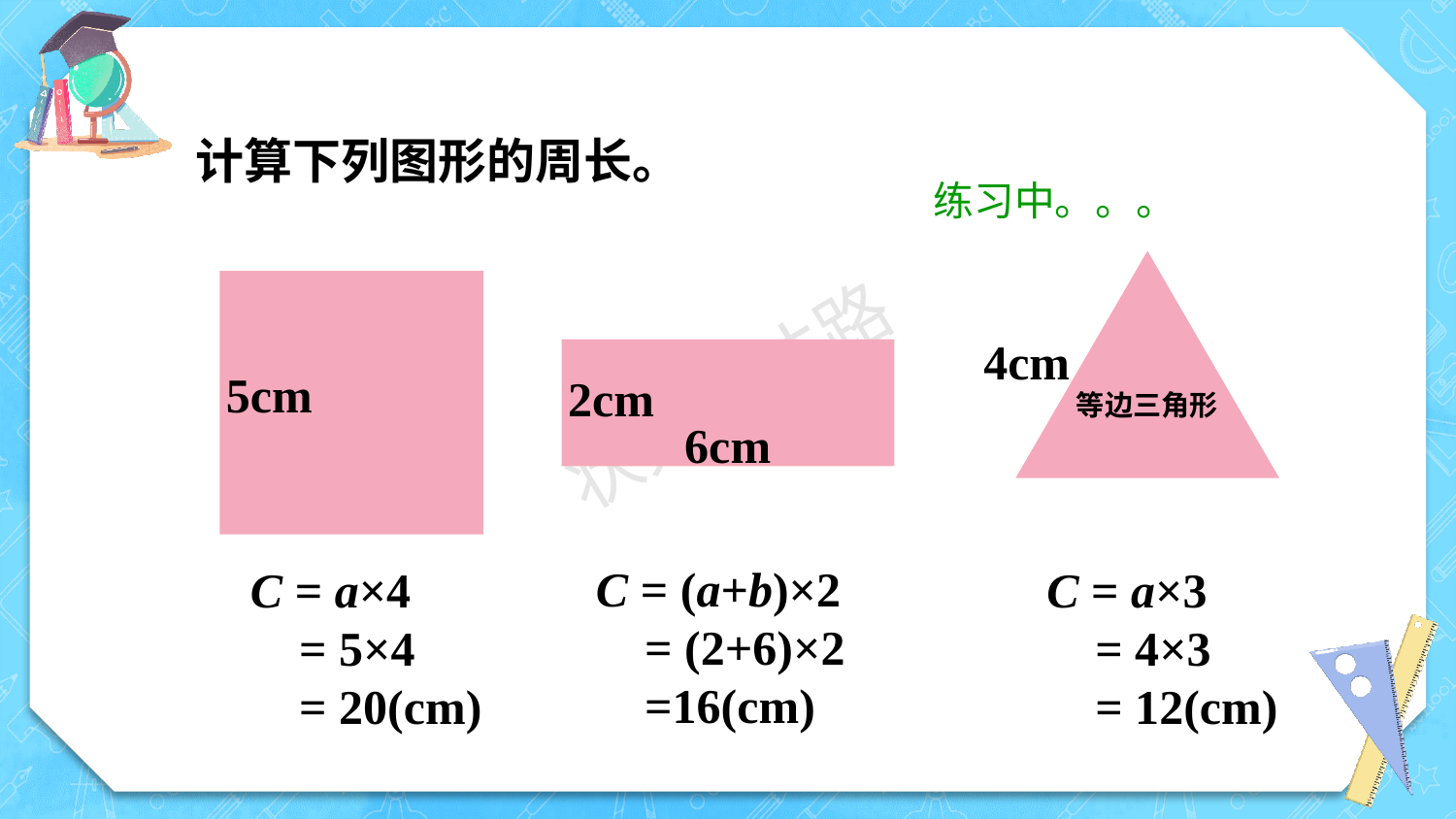

计算下列图形的周长。
练习中。。。

4cm

5cm
2cm
等边三角形
6cm
C = (a+b)×2
    = (2+6)×2
    =16(cm)
C = a×4
    = 5×4
    = 20(cm)
C = a×3
    = 4×3
    = 12(cm)